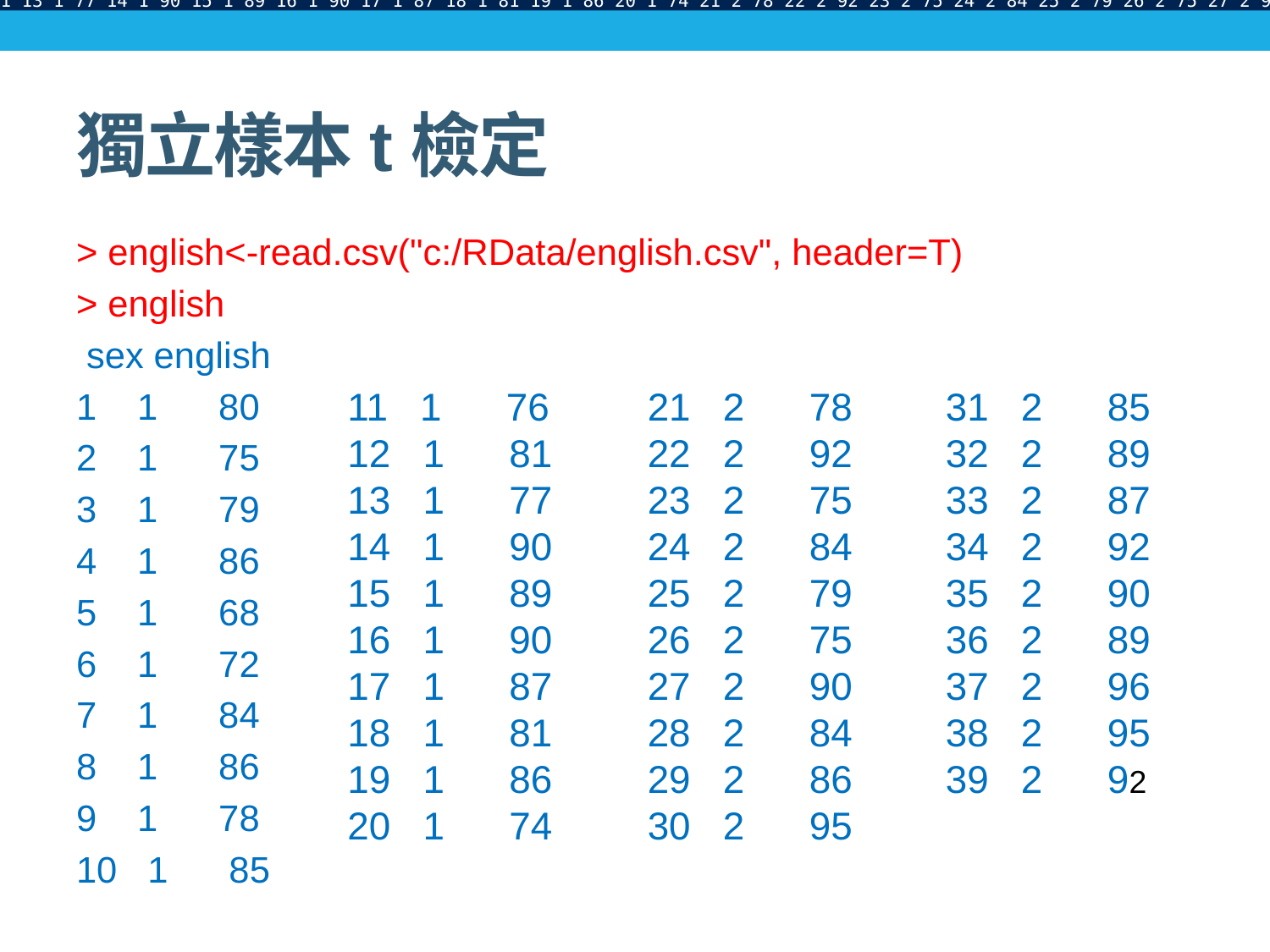

sex english 1 1 80 2 1 75 3 1 79 4 1 86 5 1 68 6 1 72 7 1 84 8 1 86 9 1 78 10 1 85 11 1 76 12 1 81 13 1 77 14 1 90 15 1 89 16 1 90 17 1 87 18 1 81 19 1 86 20 1 74 21 2 78 22 2 92 23 2 75 24 2 84 25 2 79 26 2 75 27 2 90 28 2 84 29 2 86 30 2 95 31 2 85 32 2 89 33 2 87 34 2 92 35 2 90 36 2 89 37 2 96 38 2 95 39 2 92
# 獨立樣本t檢定
> english<-read.csv("c:/RData/english.csv", header=T)
> english
 sex english
1    1      80
2    1      75
3    1      79
4    1      86
5    1      68
6    1      72
7    1      84
8    1      86
9    1      78
10   1      85
11   1      76
12   1      81
13   1      77
14   1      90
15   1      89
16   1      90
17   1      87
18   1      81
19   1      86
20   1      74
21   2      78
22   2      92
23   2      75
24   2      84
25   2      79
26   2      75
27   2      90
28   2      84
29   2      86
30   2      95
31   2      85
32   2      89
33   2      87
34   2      92
35   2      90
36   2      89
37   2      96
38   2      95
39   2      92